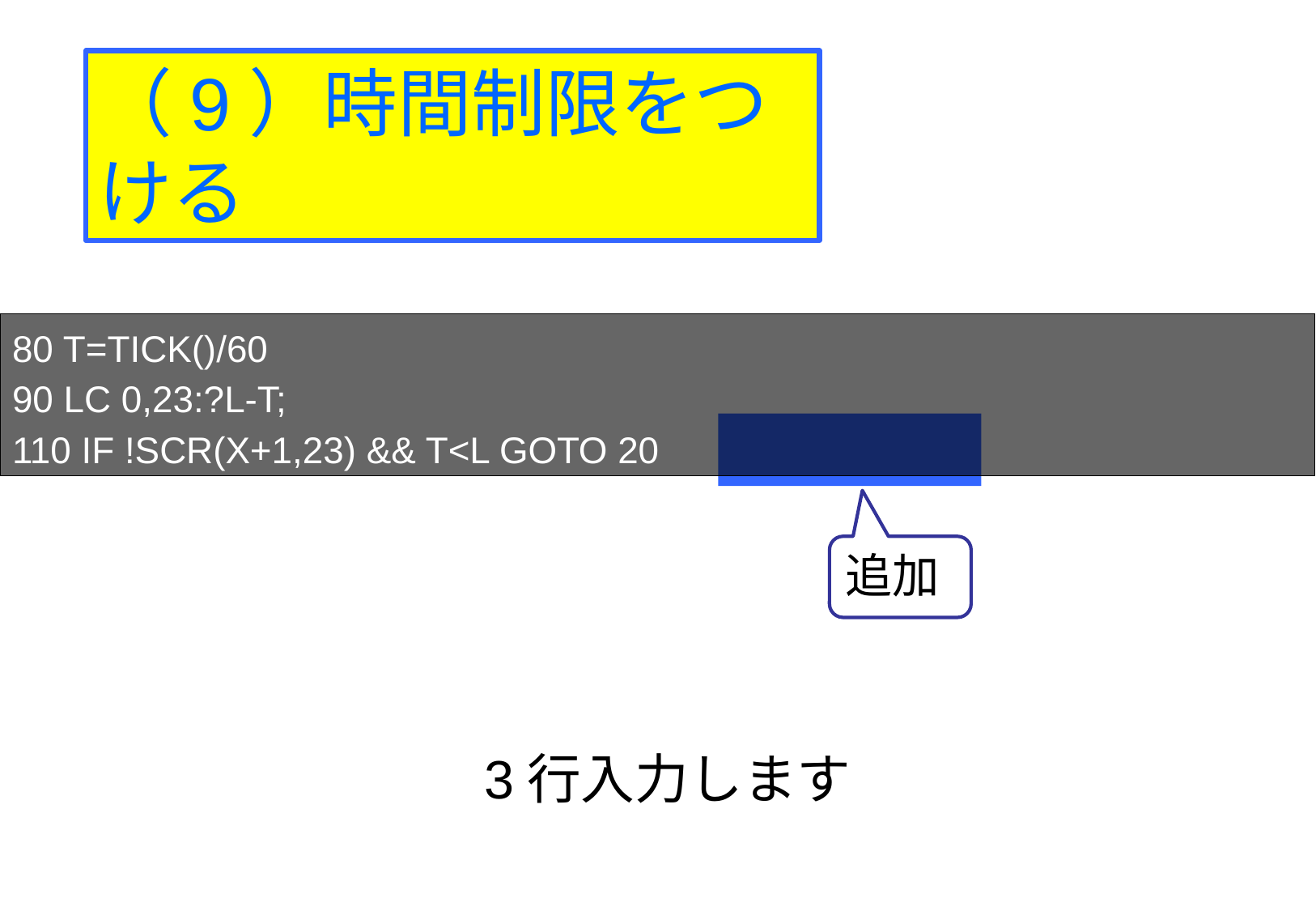

（9）時間制限をつける
80 T=TICK()/60
90 LC 0,23:?L-T;
110 IF !SCR(X+1,23) && T<L GOTO 20

追加
3行入力します